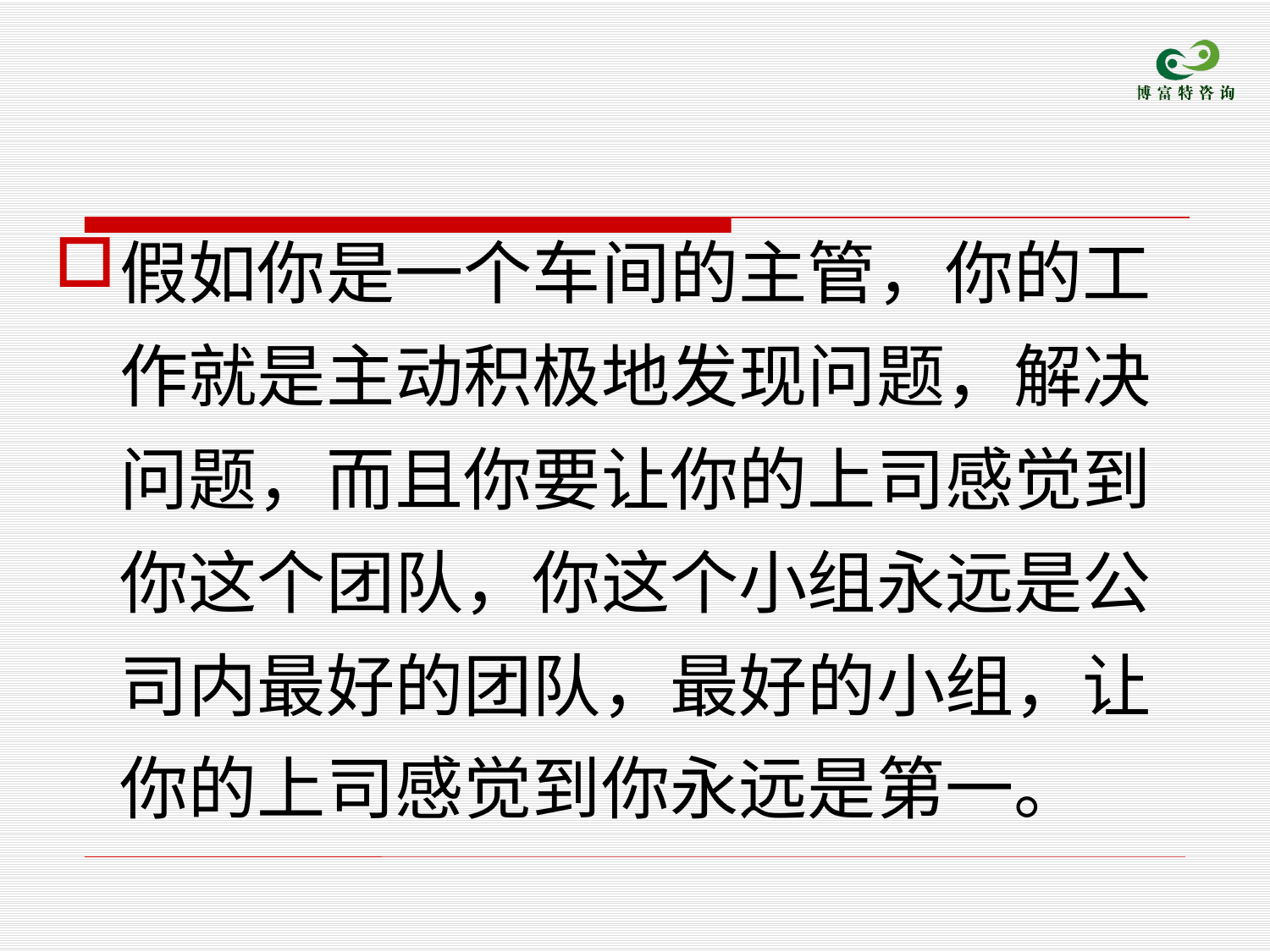

假如你是一个车间的主管，你的工作就是主动积极地发现问题，解决问题，而且你要让你的上司感觉到你这个团队，你这个小组永远是公司内最好的团队，最好的小组，让你的上司感觉到你永远是第一。
391